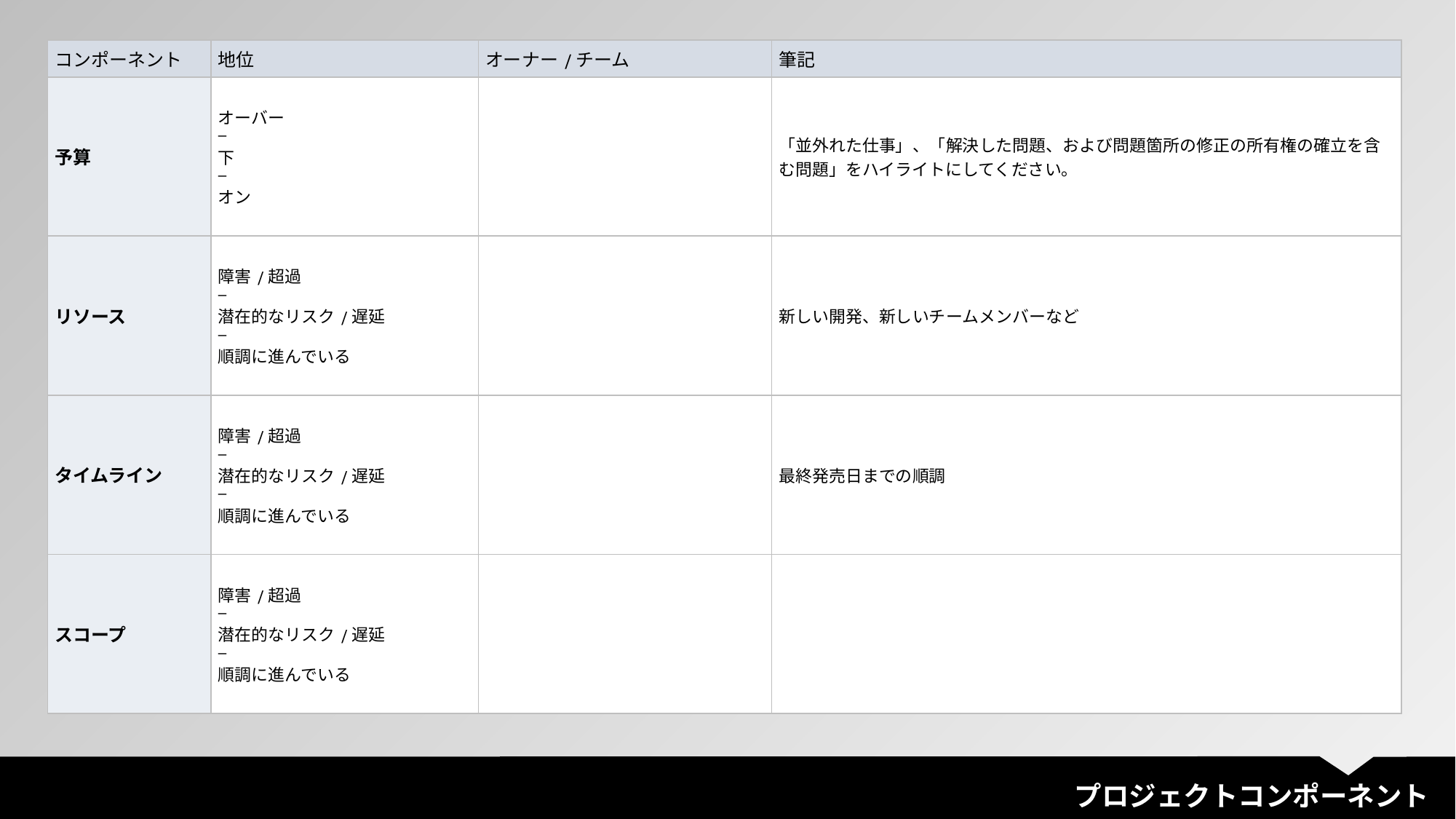

| コンポーネント | 地位 | オーナー/チーム | 筆記 |
| --- | --- | --- | --- |
| 予算 | オーバー – 下 – オン |  | 「並外れた仕事」、「解決した問題、および問題箇所の修正の所有権の確立を含む問題」をハイライトにしてください。 |
| リソース | 障害/超過 – 潜在的なリスク/遅延 – 順調に進んでいる |  | 新しい開発、新しいチームメンバーなど |
| タイムライン | 障害/超過 – 潜在的なリスク/遅延 – 順調に進んでいる |  | 最終発売日までの順調 |
| スコープ | 障害/超過 – 潜在的なリスク/遅延 – 順調に進んでいる |  |  |

プロジェクトコンポーネント